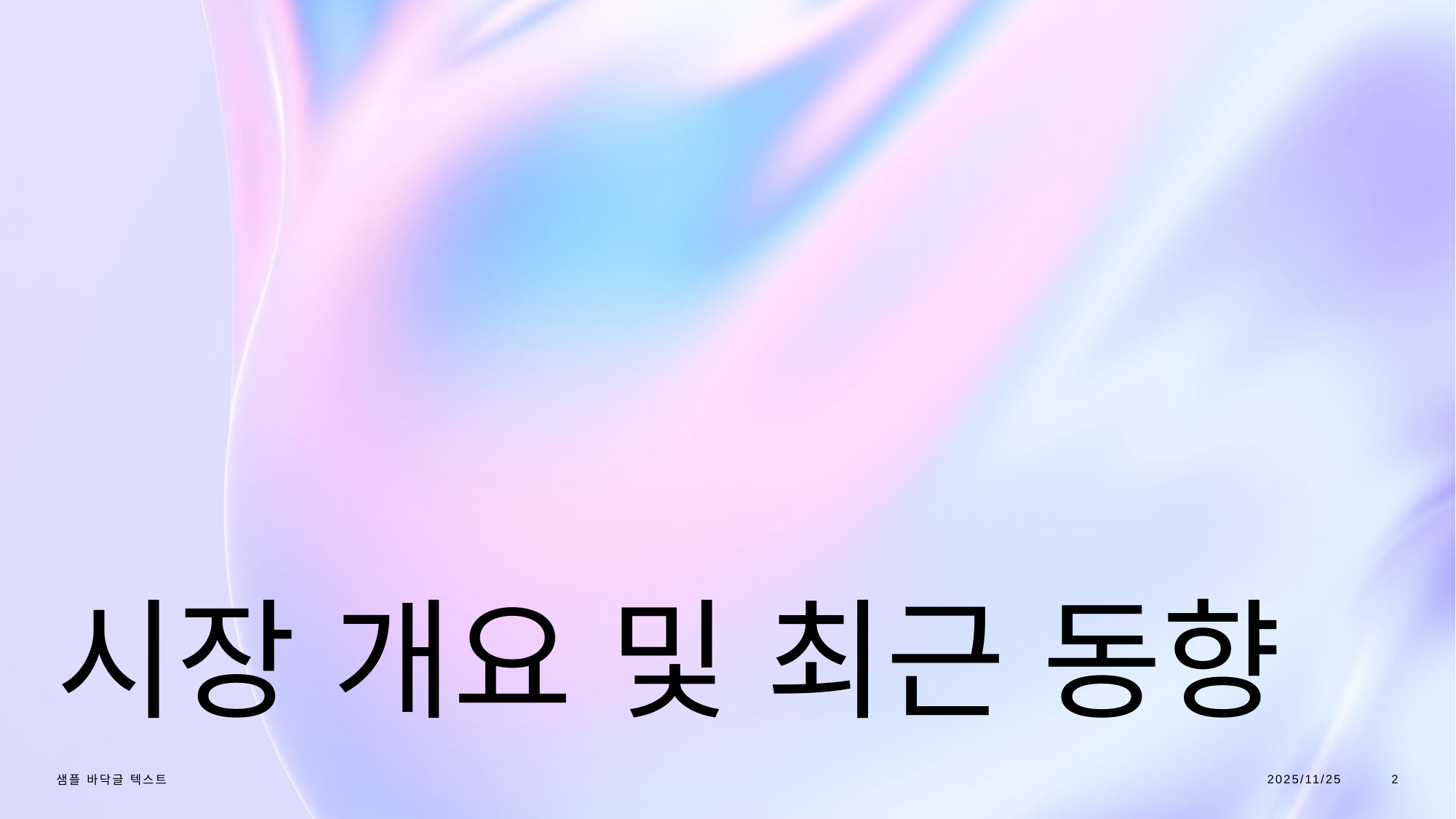

# 시장 개요 및 최근 동향
2025/11/25
2
샘플 바닥글 텍스트